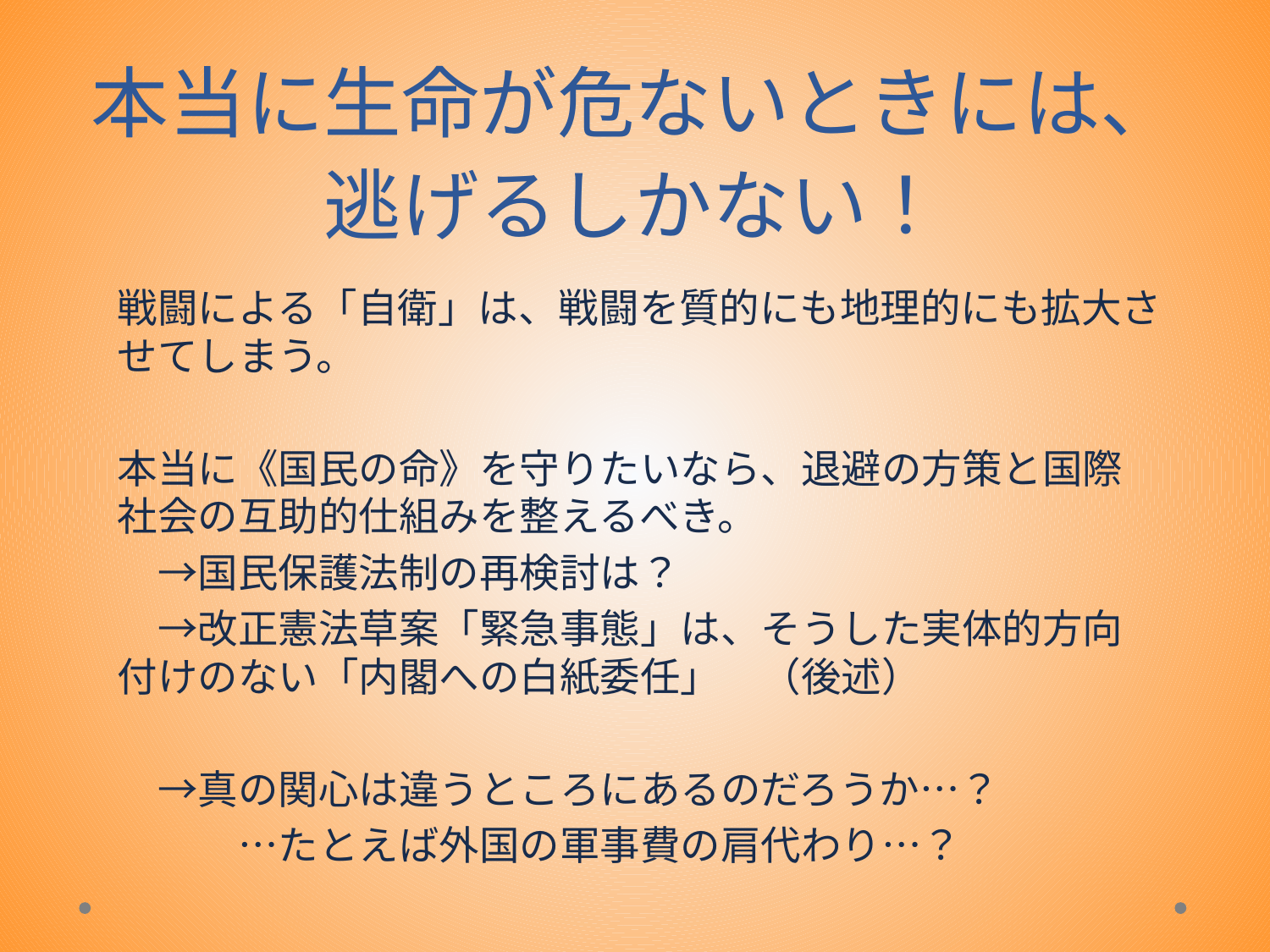

# 本当に生命が危ないときには、 逃げるしかない！
戦闘による「自衛」は、戦闘を質的にも地理的にも拡大させてしまう。

本当に《国民の命》を守りたいなら、退避の方策と国際社会の互助的仕組みを整えるべき。
　→国民保護法制の再検討は？
　→改正憲法草案「緊急事態」は、そうした実体的方向付けのない「内閣への白紙委任」　（後述）

　→真の関心は違うところにあるのだろうか…？
　　　…たとえば外国の軍事費の肩代わり…？